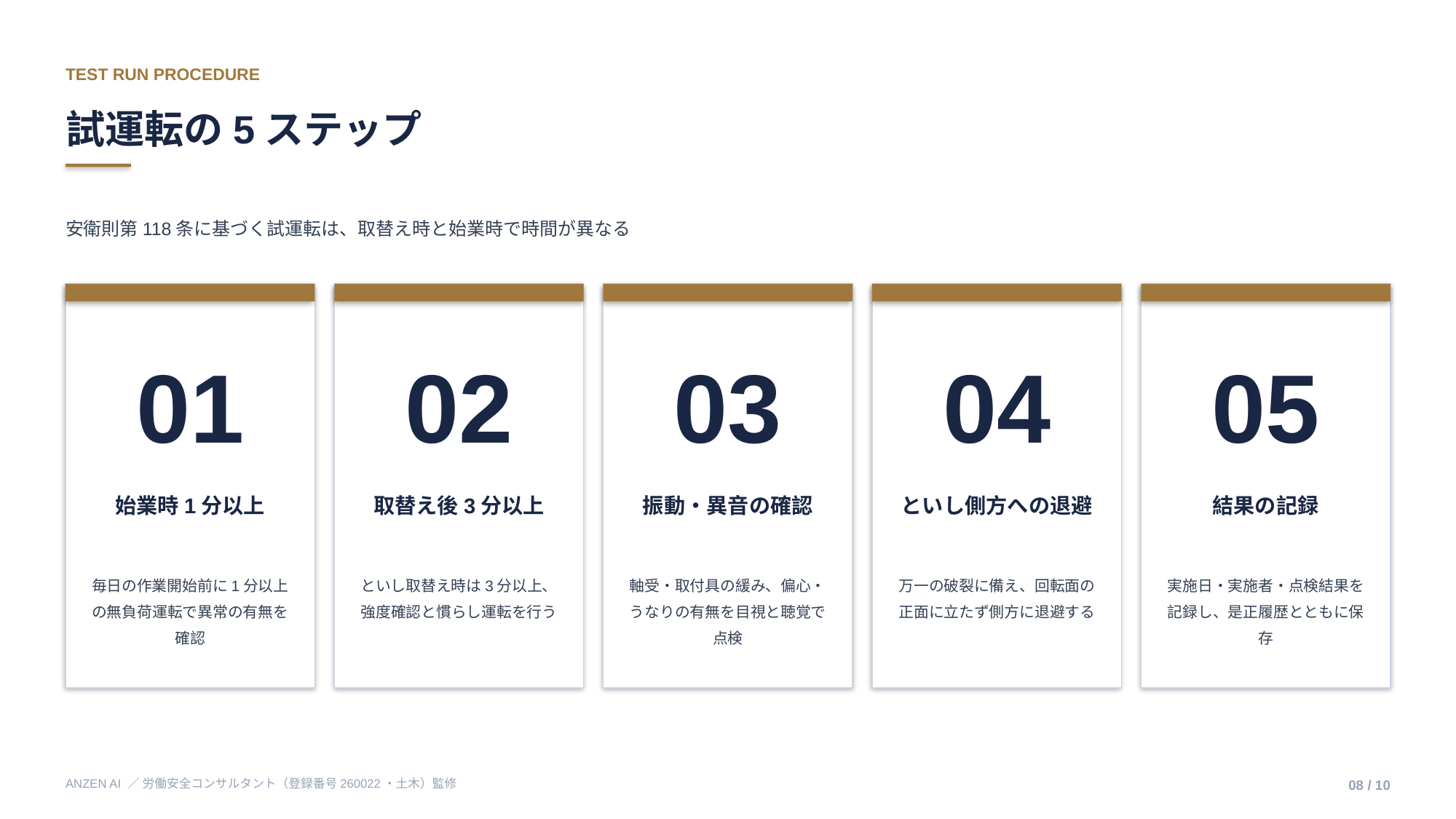

TEST RUN PROCEDURE
試運転の5ステップ

安衛則第118条に基づく試運転は、取替え時と始業時で時間が異なる

01
02
03
04
05
始業時1分以上
取替え後3分以上
振動・異音の確認
といし側方への退避
結果の記録
毎日の作業開始前に1分以上の無負荷運転で異常の有無を確認
といし取替え時は3分以上、強度確認と慣らし運転を行う
軸受・取付具の緩み、偏心・うなりの有無を目視と聴覚で点検
万一の破裂に備え、回転面の正面に立たず側方に退避する
実施日・実施者・点検結果を記録し、是正履歴とともに保存
ANZEN AI ／ 労働安全コンサルタント（登録番号260022・土木）監修
08 / 10